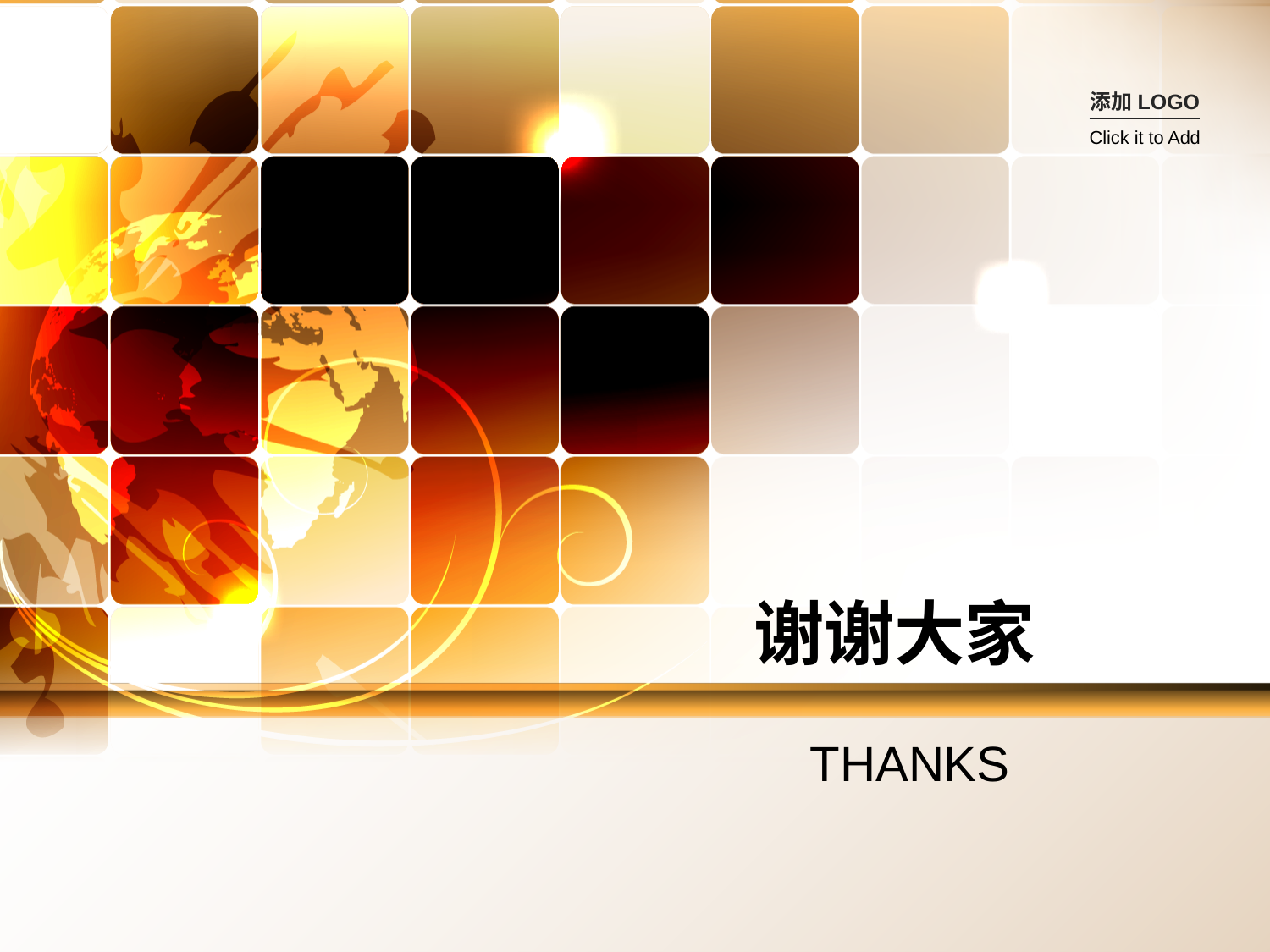

添加LOGO
Click it to Add
# 谢谢大家
THANKS